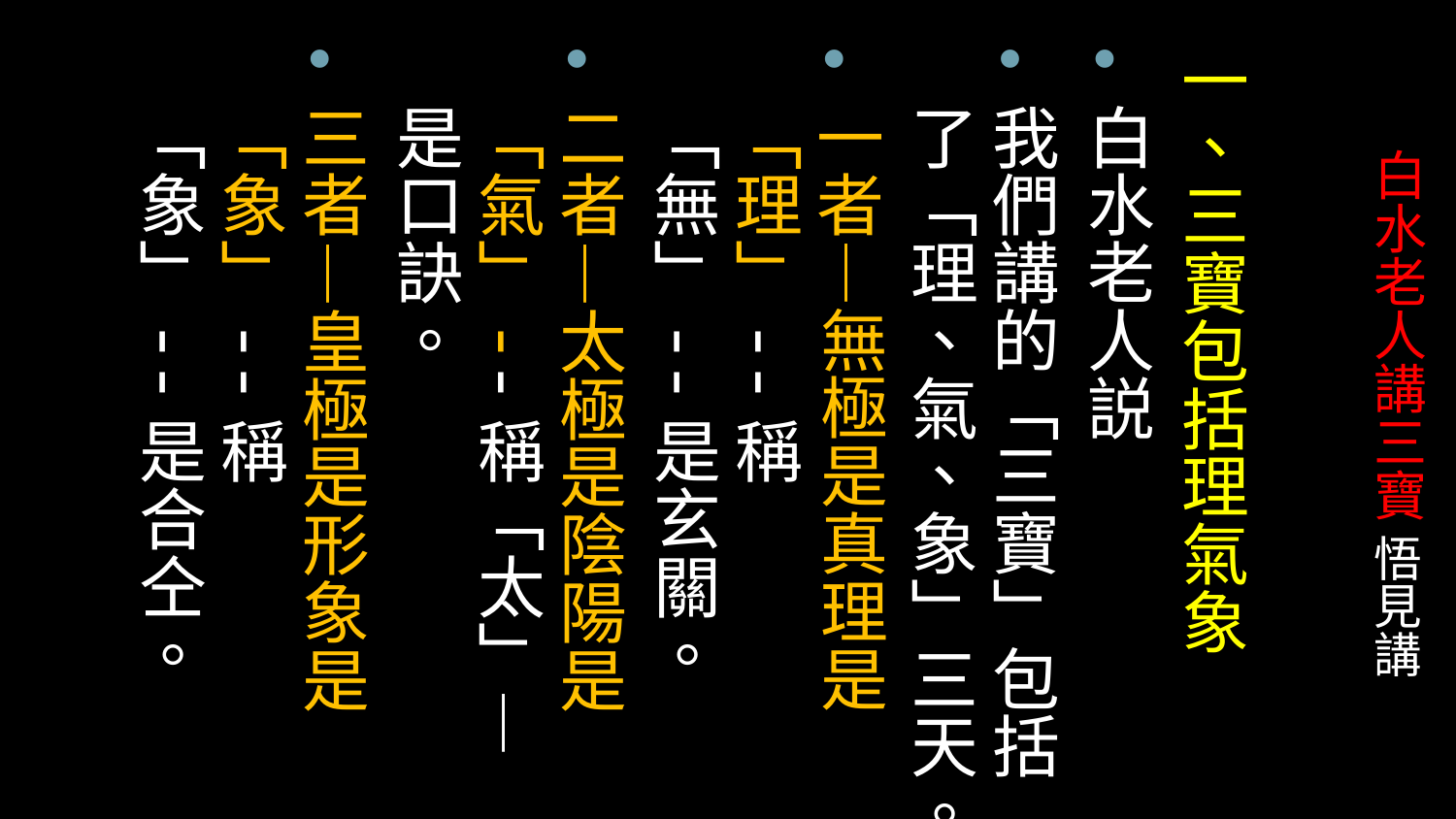

一、三寶包括理氣象
白水老人説
我們講的「三寶」包括了「理、氣、象」三天。
一者—無極是真理是「理」--稱「無」--是玄關。
二者—太極是陰陽是「氣」--稱「太」—是口訣。
三者—皇極是形象是「象」--稱「象」--是合仝。

# 白水老人講三寶 悟見講